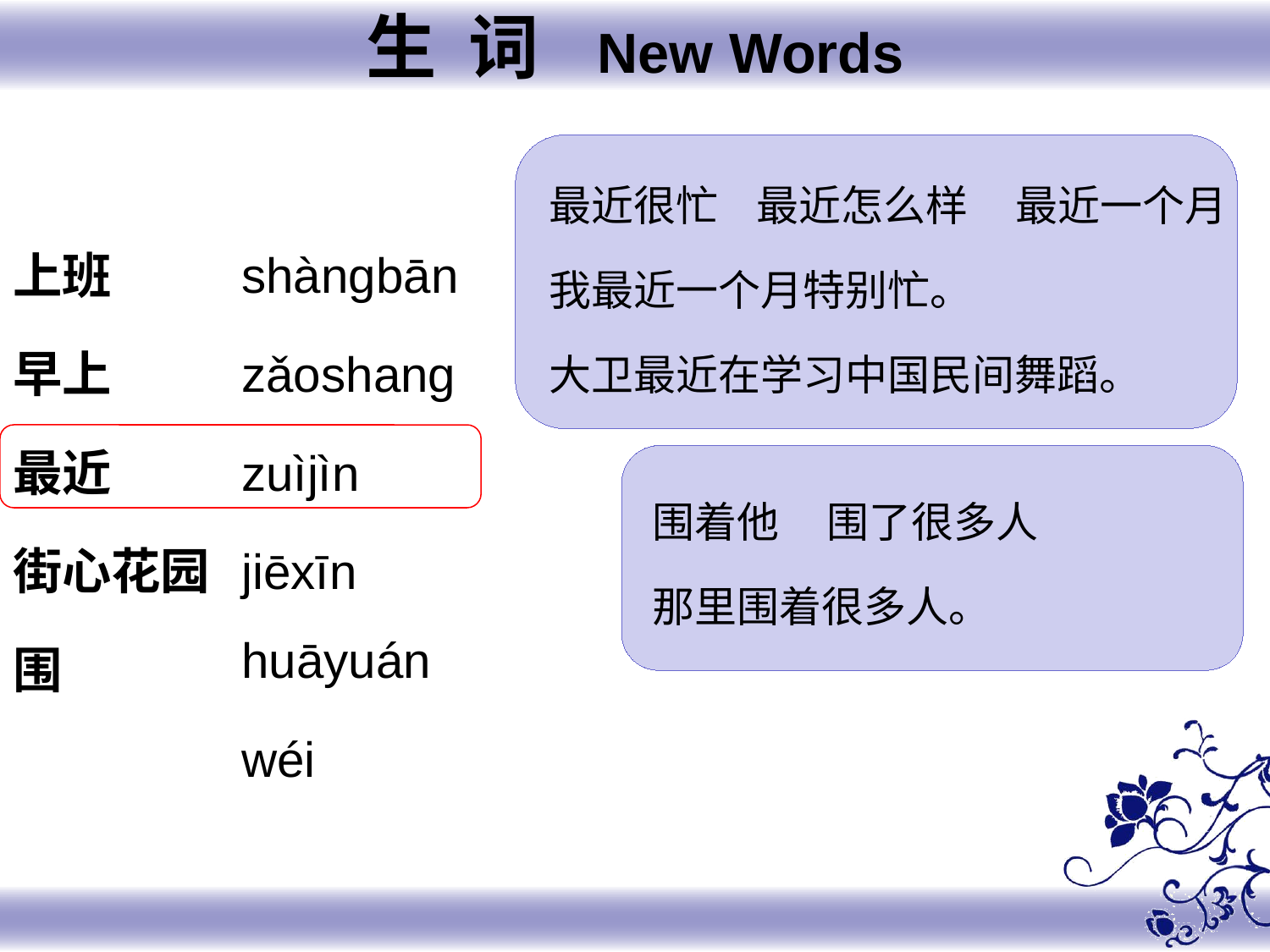

生  词   New Words

最近很忙    最近怎么样     最近一个月
我最近一个月特别忙。
大卫最近在学习中国民间舞蹈。

shàngbān
zǎoshang
zuìjìn
jiēxīn huāyuán
wéi
上班
早上
最近
街心花园
围

围着他     围了很多人
那里围着很多人。